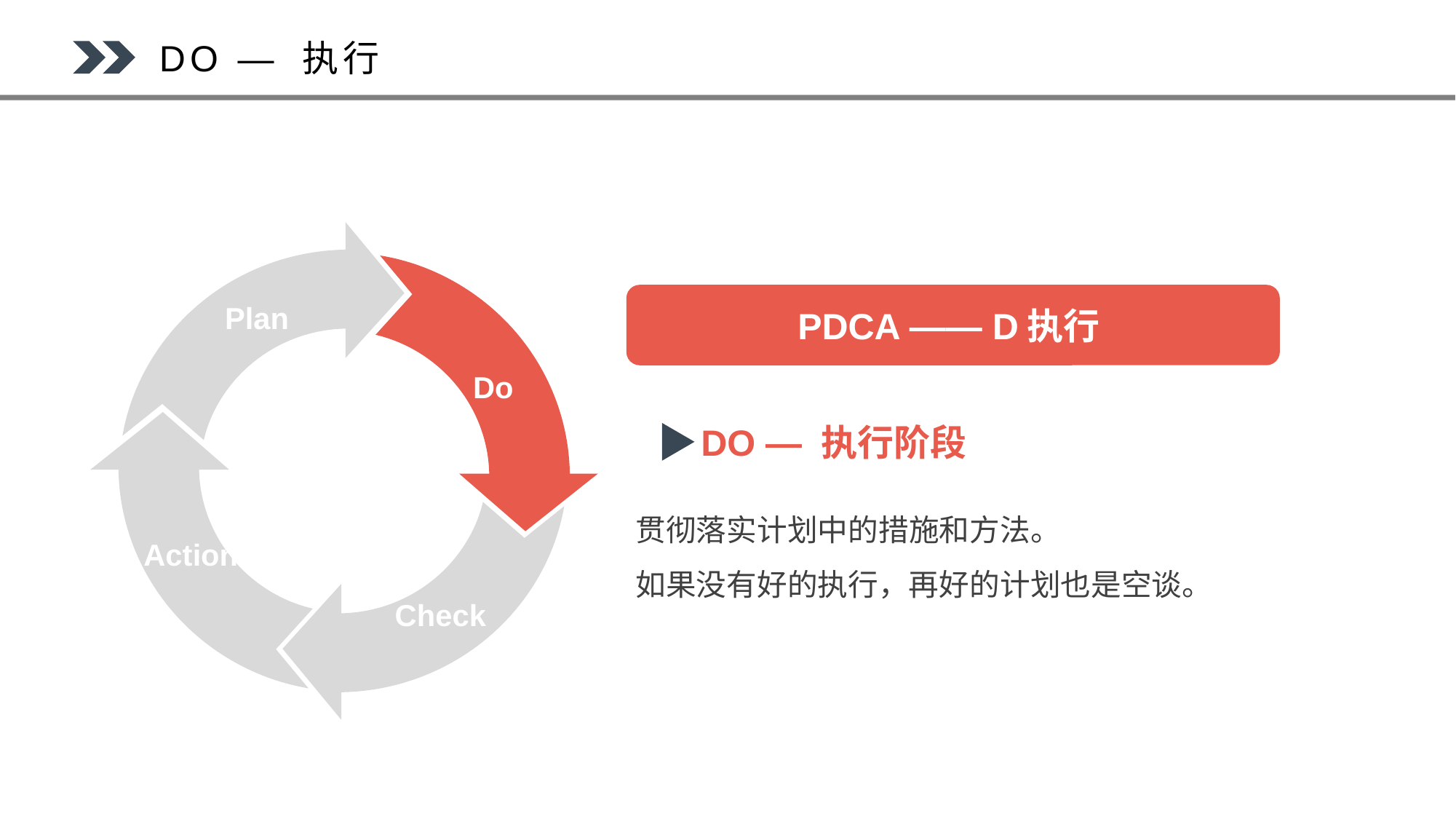

DO — 执行

Plan
Do

Action
Check
PDCA —— D执行
DO — 执行阶段

贯彻落实计划中的措施和方法。
如果没有好的执行，再好的计划也是空谈。